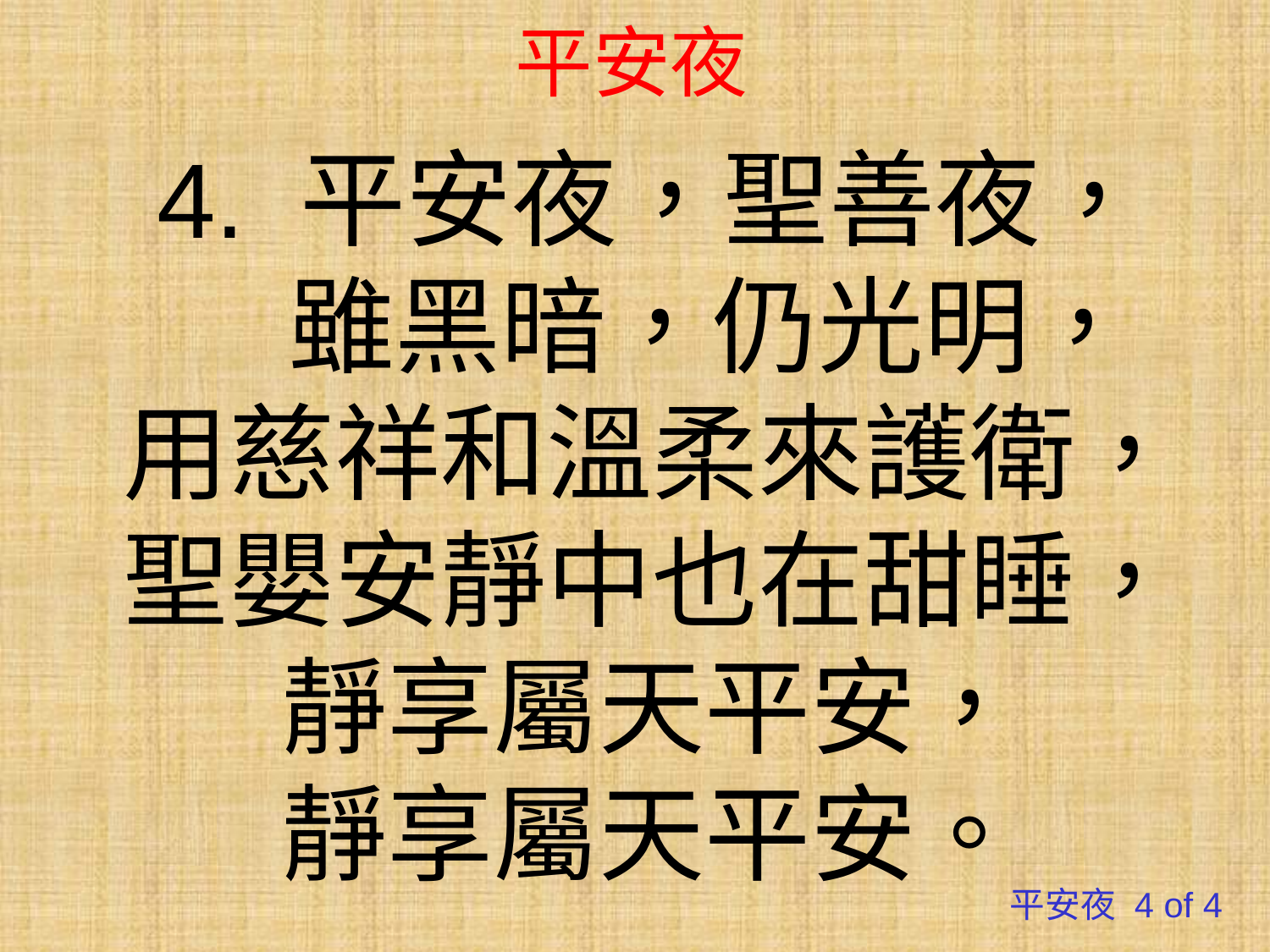

# 平安夜
4. 平安夜，聖善夜，
    雖黑暗，仍光明，
用慈祥和溫柔來護衛，
聖嬰安靜中也在甜睡，
靜享屬天平安，
靜享屬天平安。

平安夜 4 of 4